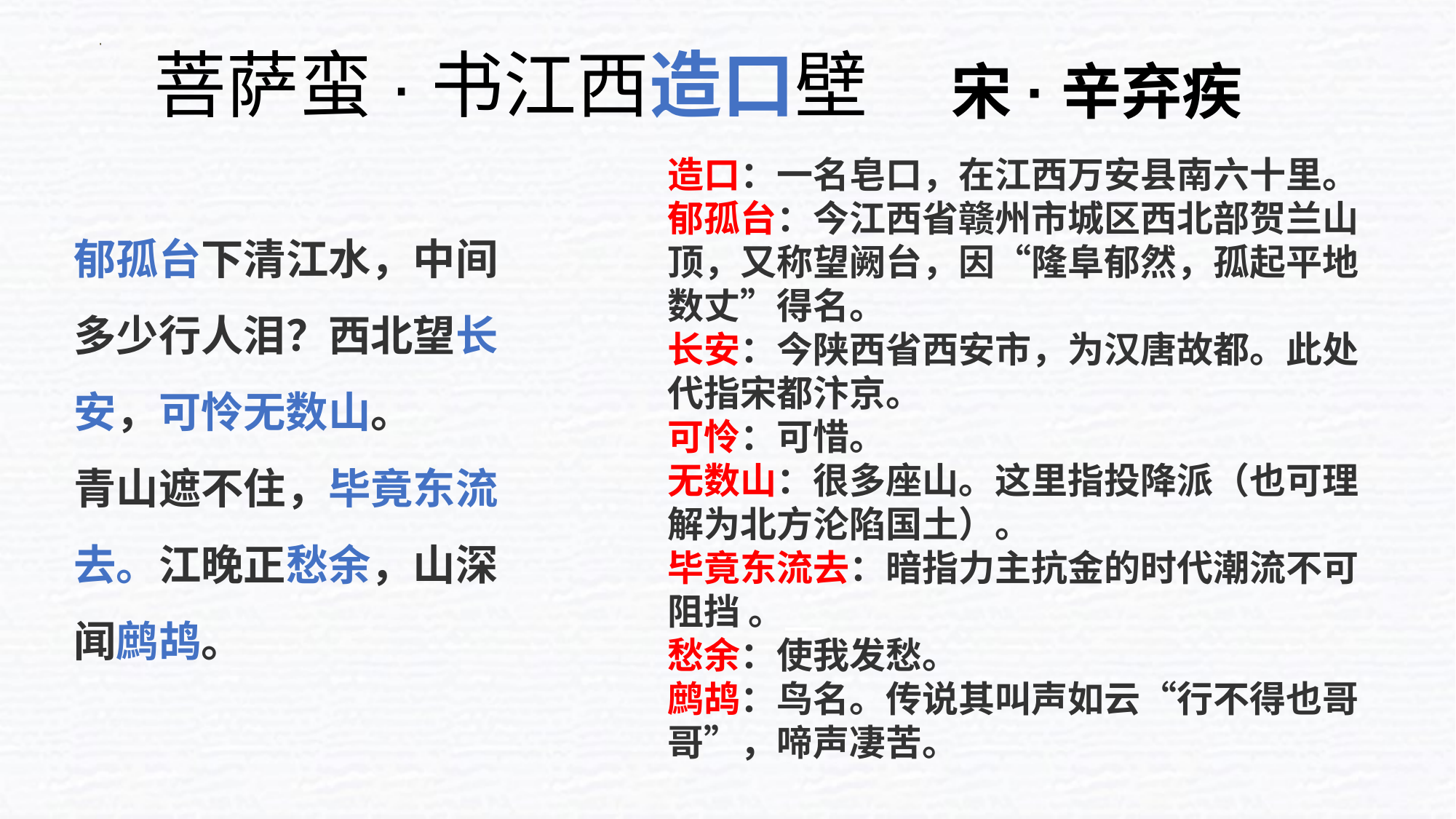

菩萨蛮·书江西造口壁
宋·辛弃疾
造口：一名皂口，在江西万安县南六十里。
郁孤台：今江西省赣州市城区西北部贺兰山顶，又称望阙台，因“隆阜郁然，孤起平地数丈”得名。
长安：今陕西省西安市，为汉唐故都。此处代指宋都汴京。
可怜：可惜。
无数山：很多座山。这里指投降派（也可理解为北方沦陷国土）。
毕竟东流去：暗指力主抗金的时代潮流不可阻挡 。
愁余：使我发愁。
鹧鸪：鸟名。传说其叫声如云“行不得也哥哥”，啼声凄苦。
郁孤台下清江水，中间多少行人泪？西北望长安，可怜无数山。
青山遮不住，毕竟东流去。江晚正愁余，山深闻鹧鸪。